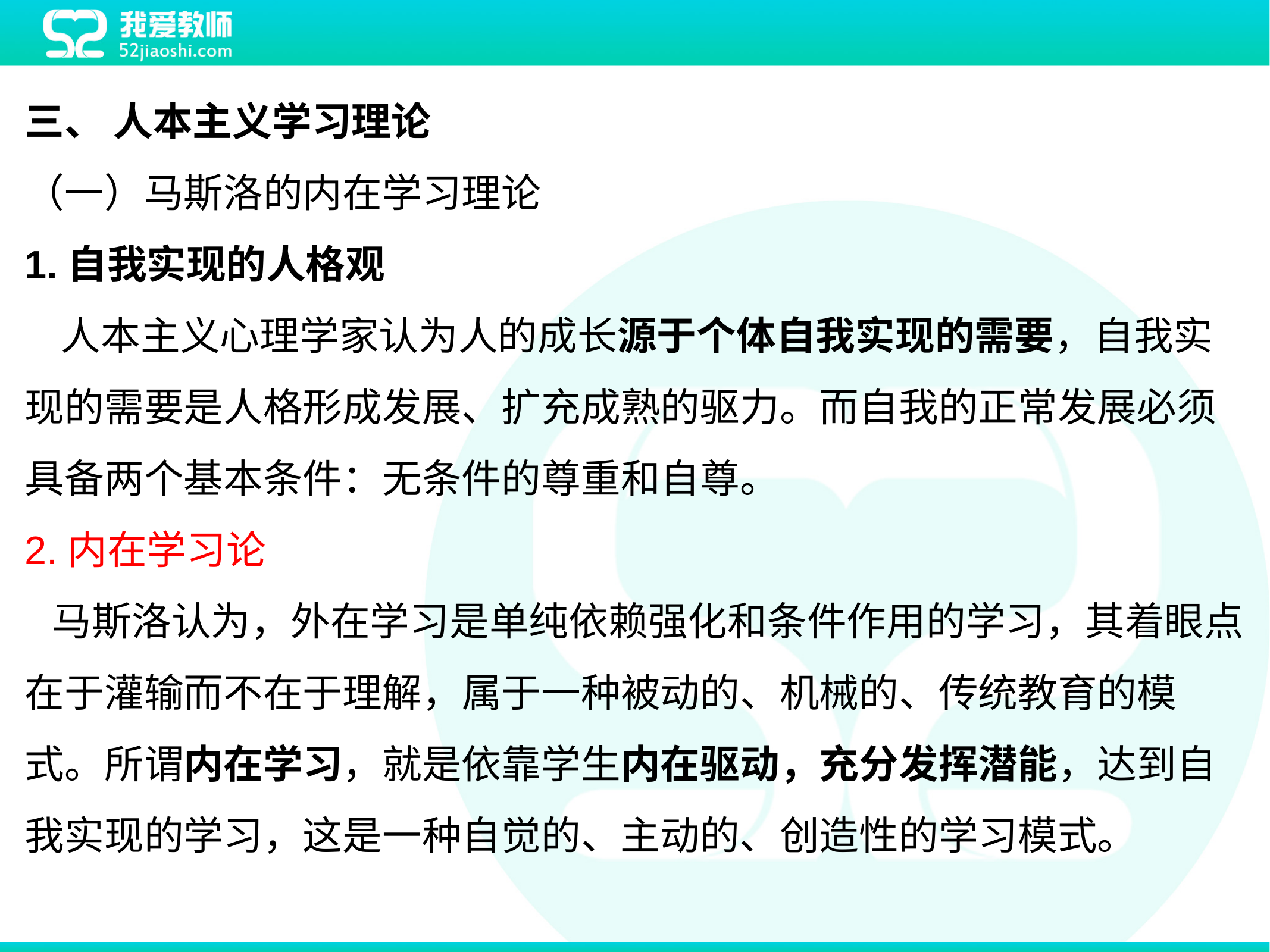

三、 人本主义学习理论
（一）马斯洛的内在学习理论
1.自我实现的人格观
   人本主义心理学家认为人的成长源于个体自我实现的需要，自我实现的需要是人格形成发展、扩充成熟的驱力。而自我的正常发展必须具备两个基本条件：无条件的尊重和自尊。
2.内在学习论
  马斯洛认为，外在学习是单纯依赖强化和条件作用的学习，其着眼点在于灌输而不在于理解，属于一种被动的、机械的、传统教育的模式。所谓内在学习，就是依靠学生内在驱动，充分发挥潜能，达到自我实现的学习，这是一种自觉的、主动的、创造性的学习模式。